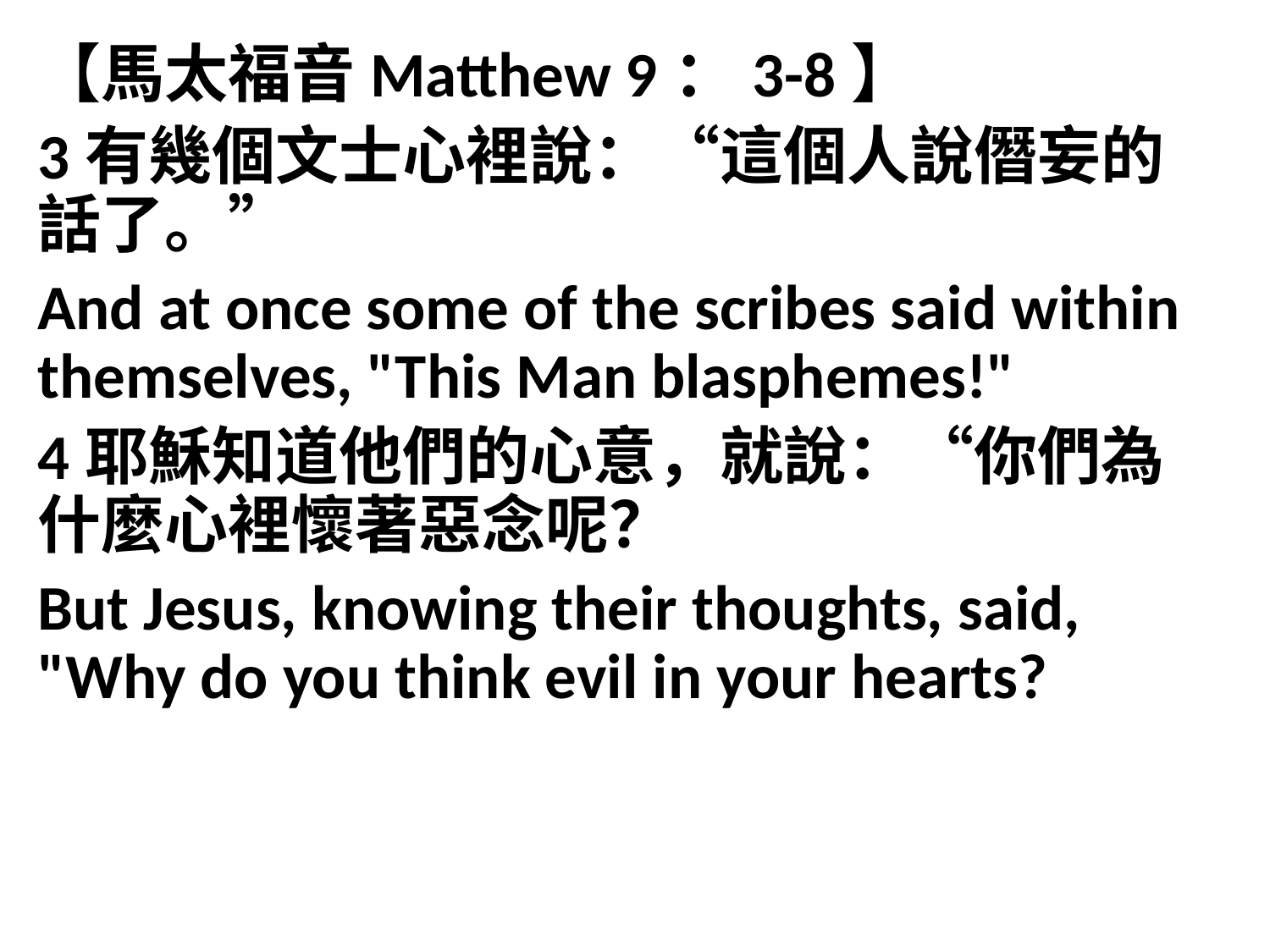

【馬太福音Matthew 9：3-8】
3有幾個文士心裡說：“這個人說僭妄的話了。”
And at once some of the scribes said within themselves, "This Man blasphemes!"
4耶穌知道他們的心意，就說：“你們為什麼心裡懷著惡念呢？
But Jesus, knowing their thoughts, said, "Why do you think evil in your hearts?